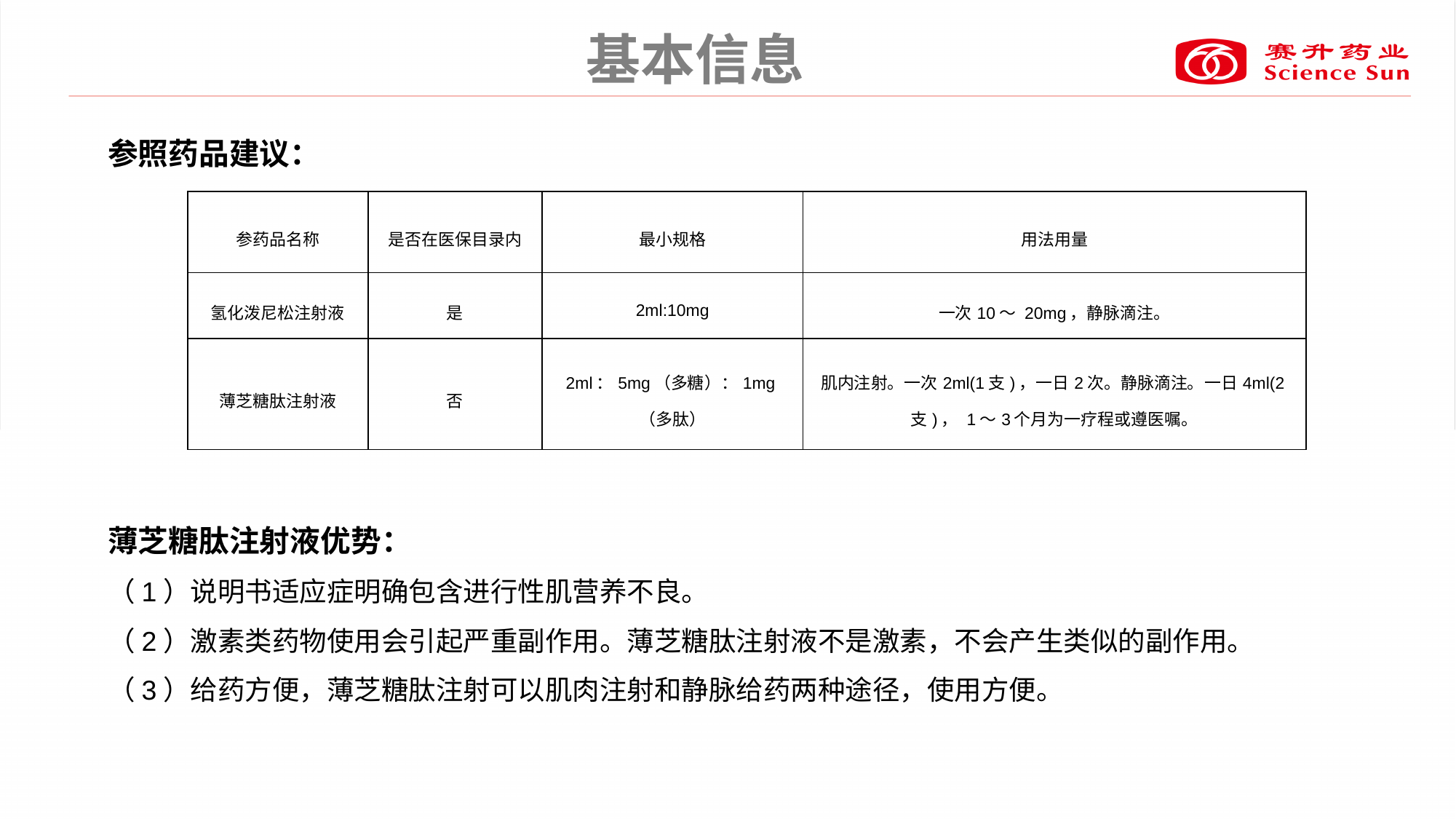

基本信息
参照药品建议：
| 参药品名称 | 是否在医保目录内 | 最小规格 | 用法用量 |
| --- | --- | --- | --- |
| 氢化泼尼松注射液 | 是 | 2ml:10mg | 一次10～ 20mg，静脉滴注。 |
| 薄芝糖肽注射液 | 否 | 2ml：5mg（多糖）：1mg（多肽） | 肌内注射。一次2ml(1支)，一日2次。静脉滴注。一日4ml(2支)， 1～3个月为一疗程或遵医嘱。 |
薄芝糖肽注射液优势：
（1）说明书适应症明确包含进行性肌营养不良。
（2）激素类药物使用会引起严重副作用。薄芝糖肽注射液不是激素，不会产生类似的副作用。
（3）给药方便，薄芝糖肽注射可以肌肉注射和静脉给药两种途径，使用方便。